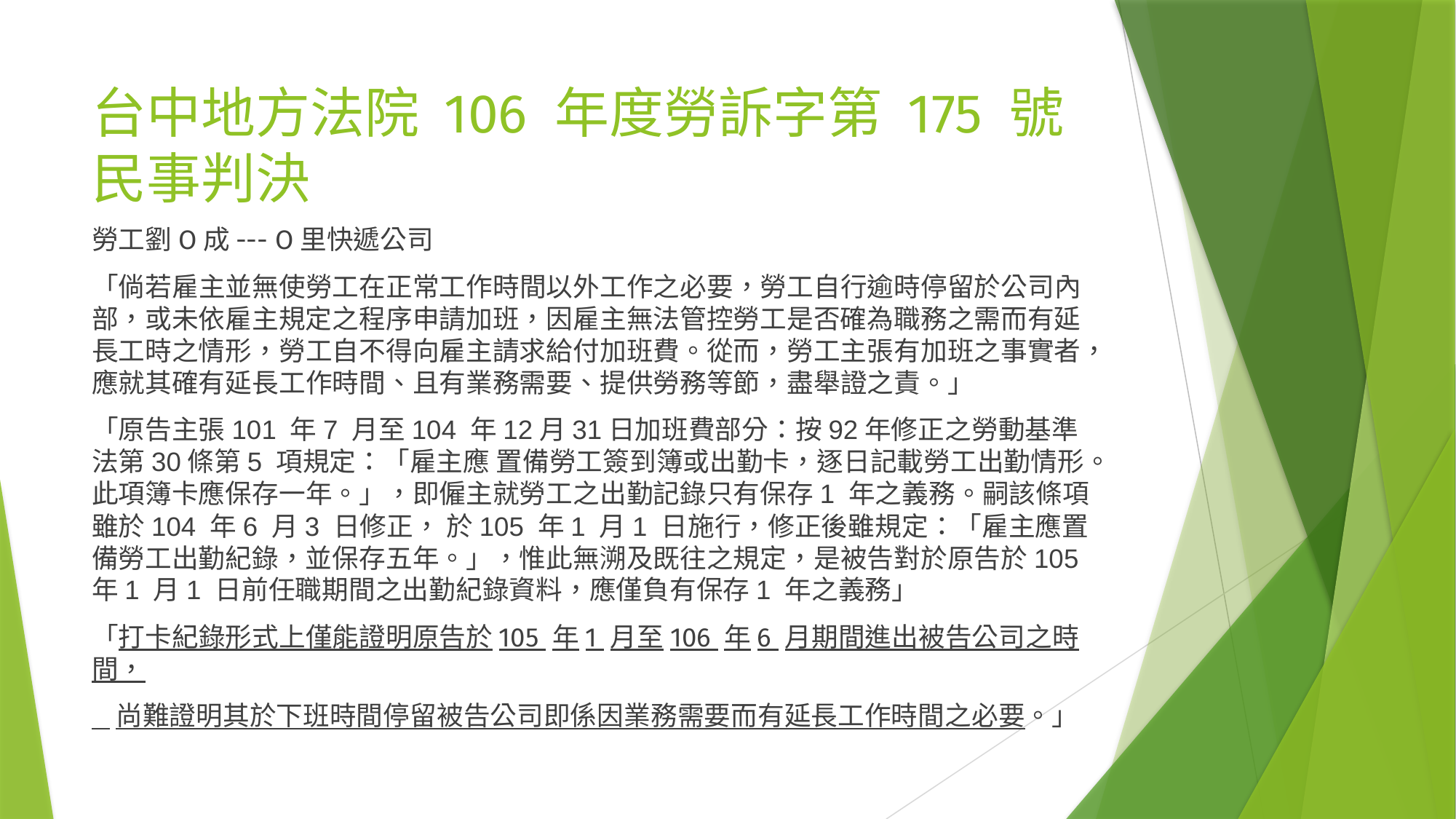

# 台中地方法院 106 年度勞訴字第 175 號民事判決
勞工劉O成--- O里快遞公司
「倘若雇主並無使勞工在正常工作時間以外工作之必要，勞工自行逾時停留於公司內部，或未依雇主規定之程序申請加班，因雇主無法管控勞工是否確為職務之需而有延長工時之情形，勞工自不得向雇主請求給付加班費。從而，勞工主張有加班之事實者，應就其確有延長工作時間、且有業務需要、提供勞務等節，盡舉證之責。」
「原告主張101 年7 月至104 年12月31日加班費部分：按92年修正之勞動基準法第30條第5 項規定：「雇主應 置備勞工簽到簿或出勤卡，逐日記載勞工出勤情形。此項簿卡應保存一年。」，即僱主就勞工之出勤記錄只有保存1 年之義務。嗣該條項雖於104 年6 月3 日修正， 於105 年1 月1 日施行，修正後雖規定：「雇主應置備勞工出勤紀錄，並保存五年。」，惟此無溯及既往之規定，是被告對於原告於105 年1 月1 日前任職期間之出勤紀錄資料，應僅負有保存1 年之義務」
「打卡紀錄形式上僅能證明原告於105 年1 月至106 年6 月期間進出被告公司之時間，
   尚難證明其於下班時間停留被告公司即係因業務需要而有延長工作時間之必要。」